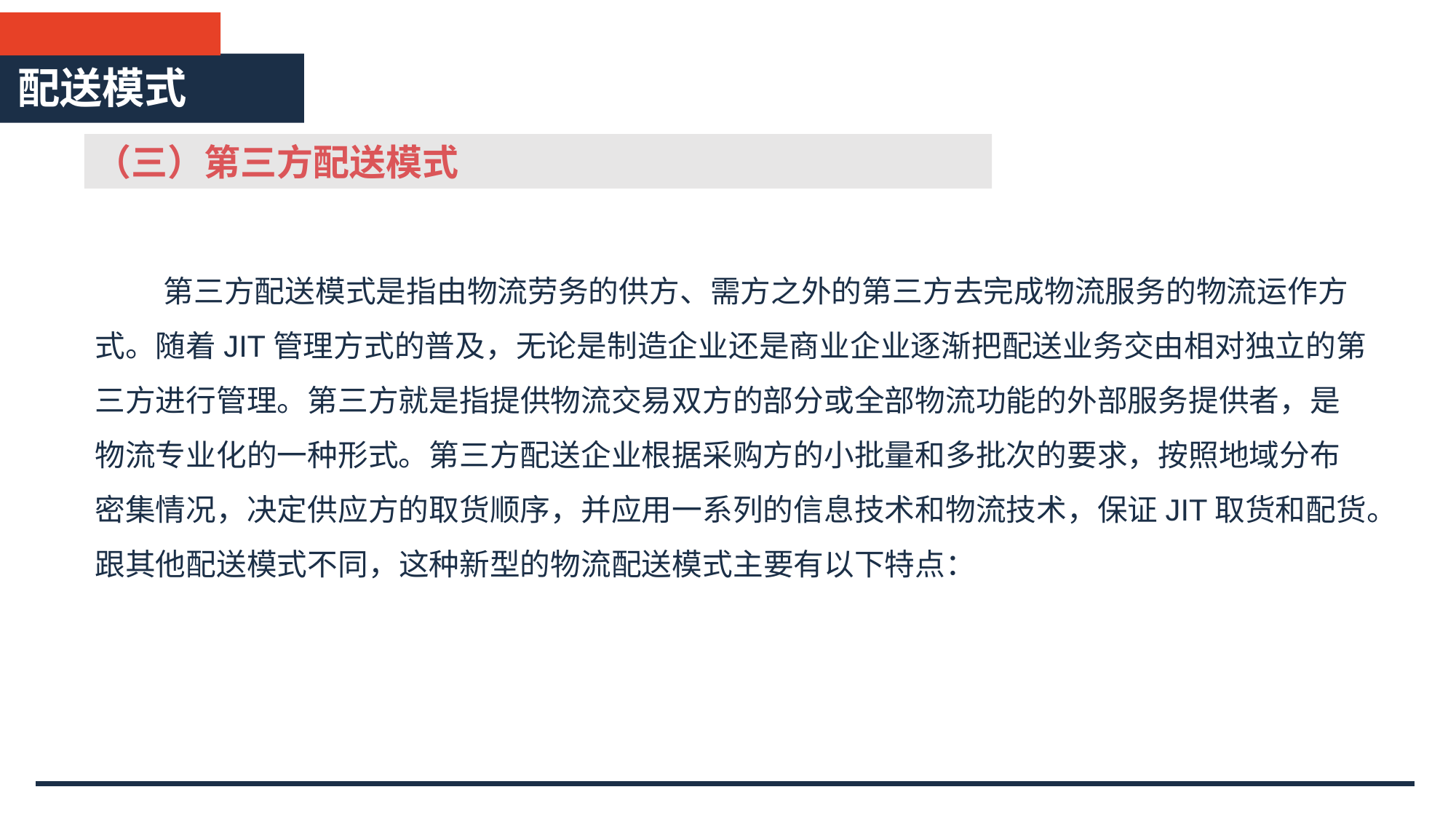

配送模式
（三）第三方配送模式
 第三方配送模式是指由物流劳务的供方、需方之外的第三方去完成物流服务的物流运作方式。随着JIT管理方式的普及，无论是制造企业还是商业企业逐渐把配送业务交由相对独立的第三方进行管理。第三方就是指提供物流交易双方的部分或全部物流功能的外部服务提供者，是物流专业化的一种形式。第三方配送企业根据采购方的小批量和多批次的要求，按照地域分布密集情况，决定供应方的取货顺序，并应用一系列的信息技术和物流技术，保证JIT取货和配货。跟其他配送模式不同，这种新型的物流配送模式主要有以下特点：